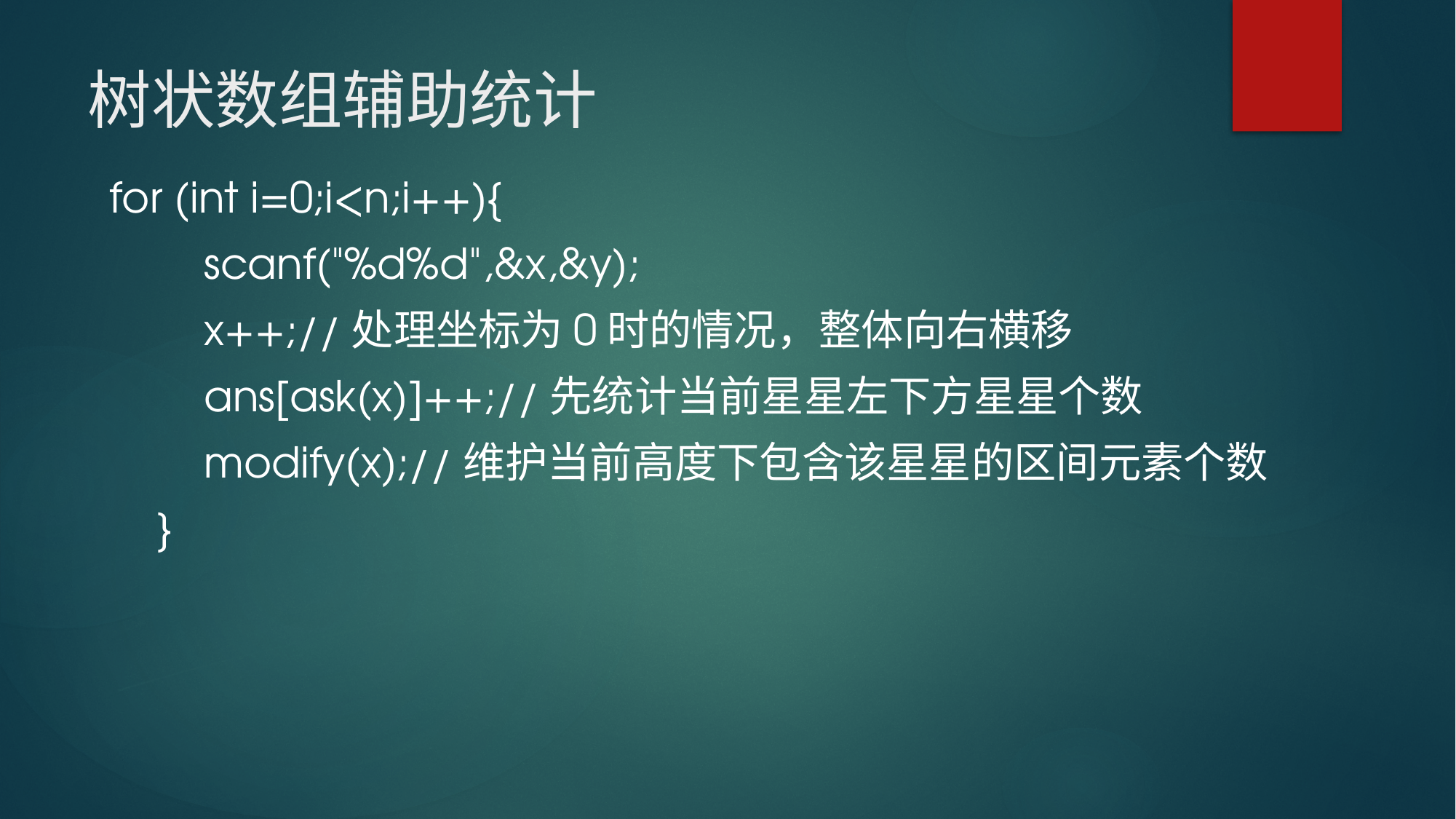

# 树状数组辅助统计
for (int i=0;i<n;i++){
        scanf("%d%d",&x,&y);
        x++;//处理坐标为0时的情况，整体向右横移
        ans[ask(x)]++;//先统计当前星星左下方星星个数
        modify(x);//维护当前高度下包含该星星的区间元素个数
    }